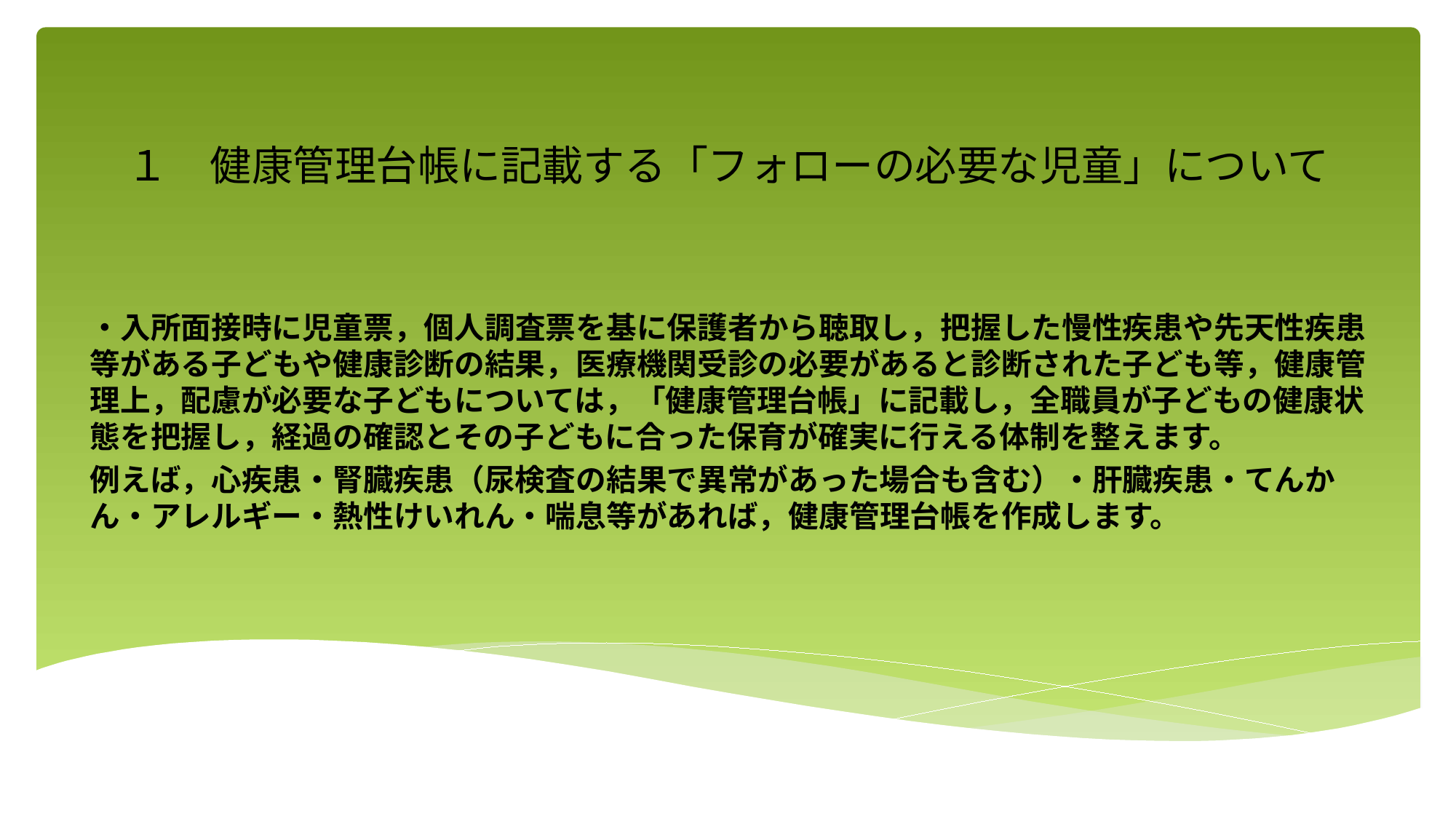

# １　健康管理台帳に記載する「フォローの必要な児童」について
・入所面接時に児童票，個人調査票を基に保護者から聴取し，把握した慢性疾患や先天性疾患等がある子どもや健康診断の結果，医療機関受診の必要があると診断された子ども等，健康管理上，配慮が必要な子どもについては，「健康管理台帳」に記載し，全職員が子どもの健康状態を把握し，経過の確認とその子どもに合った保育が確実に行える体制を整えます。
例えば，心疾患・腎臓疾患（尿検査の結果で異常があった場合も含む）・肝臓疾患・てんかん・アレルギー・熱性けいれん・喘息等があれば，健康管理台帳を作成します。